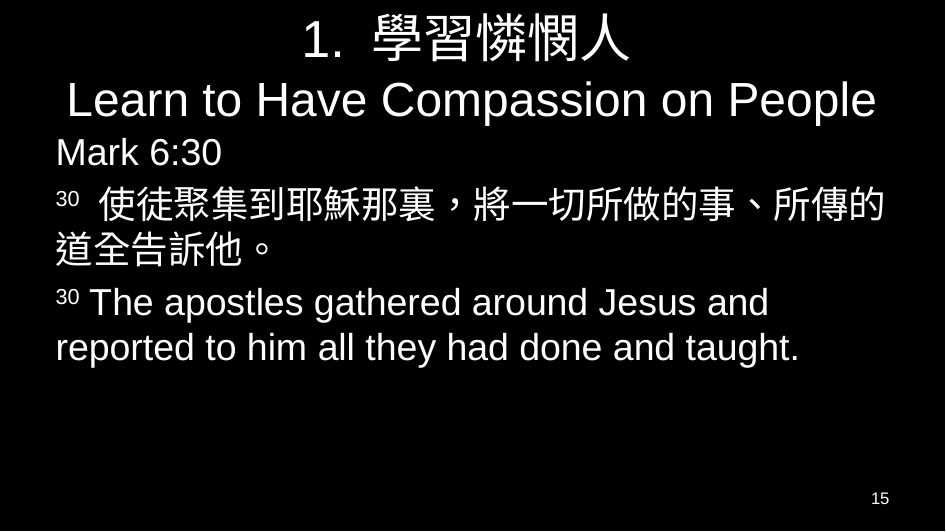

# 1. 學習憐憫人 Learn to Have Compassion on People
Mark 6:30
30 使徒聚集到耶穌那裏，將一切所做的事、所傳的道全告訴他。
30 The apostles gathered around Jesus and reported to him all they had done and taught.

15